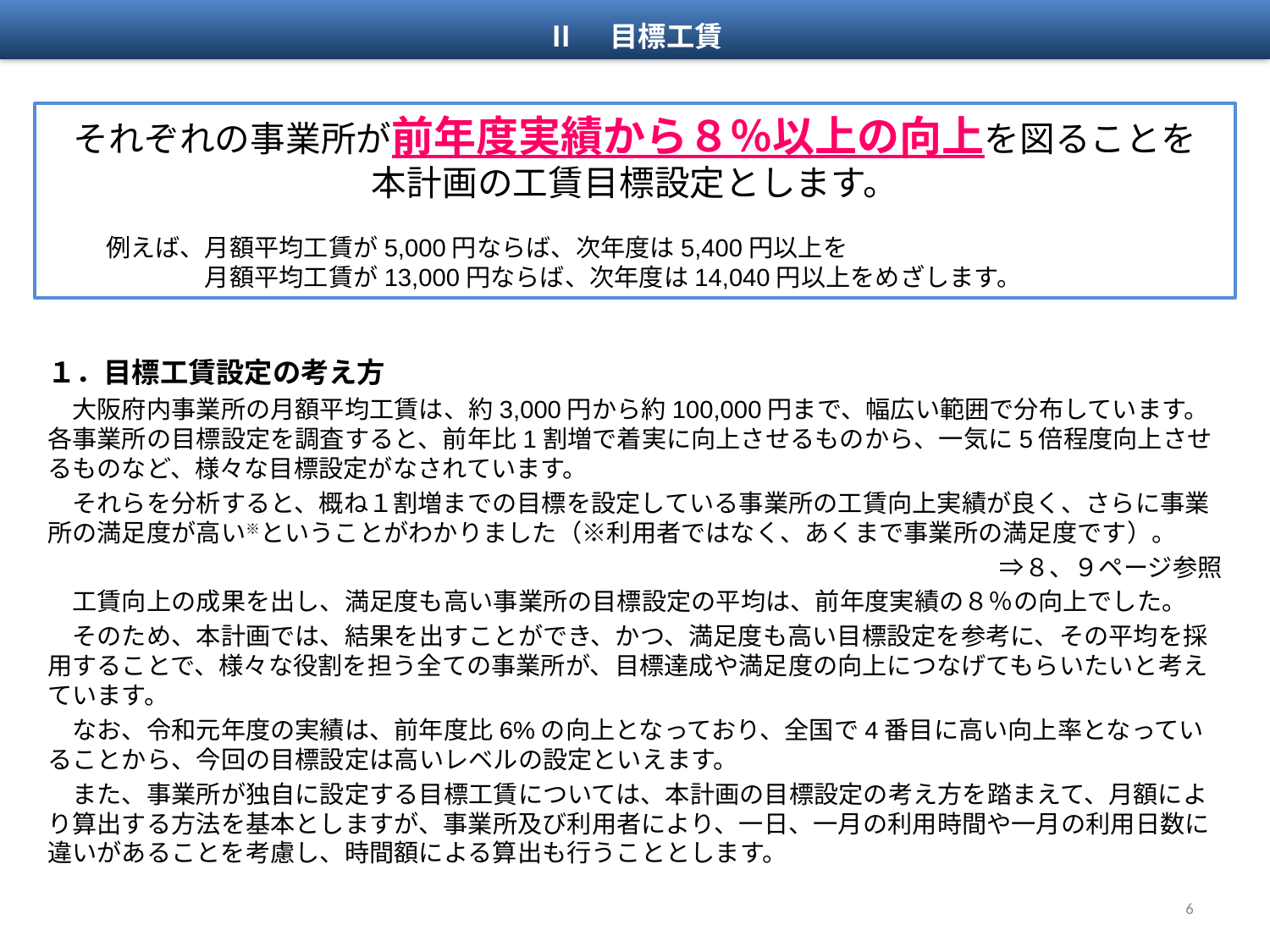

Ⅱ　目標工賃
それぞれの事業所が前年度実績から８％以上の向上を図ることを
本計画の工賃目標設定とします。

例えば、月額平均工賃が5,000円ならば、次年度は5,400円以上を
　　　　月額平均工賃が13,000円ならば、次年度は14,040円以上をめざします。
１．目標工賃設定の考え方
　大阪府内事業所の月額平均工賃は、約3,000円から約100,000円まで、幅広い範囲で分布しています。各事業所の目標設定を調査すると、前年比1割増で着実に向上させるものから、一気に5倍程度向上させるものなど、様々な目標設定がなされています。
　それらを分析すると、概ね１割増までの目標を設定している事業所の工賃向上実績が良く、さらに事業所の満足度が高い※ということがわかりました（※利用者ではなく、あくまで事業所の満足度です）。
　⇒８、９ページ参照
　工賃向上の成果を出し、満足度も高い事業所の目標設定の平均は、前年度実績の８％の向上でした。
　そのため、本計画では、結果を出すことができ、かつ、満足度も高い目標設定を参考に、その平均を採用することで、様々な役割を担う全ての事業所が、目標達成や満足度の向上につなげてもらいたいと考えています。
　なお、令和元年度の実績は、前年度比6%の向上となっており、全国で4番目に高い向上率となっていることから、今回の目標設定は高いレベルの設定といえます。
　また、事業所が独自に設定する目標工賃については、本計画の目標設定の考え方を踏まえて、月額により算出する方法を基本としますが、事業所及び利用者により、一日、一月の利用時間や一月の利用日数に違いがあることを考慮し、時間額による算出も行うこととします。
6